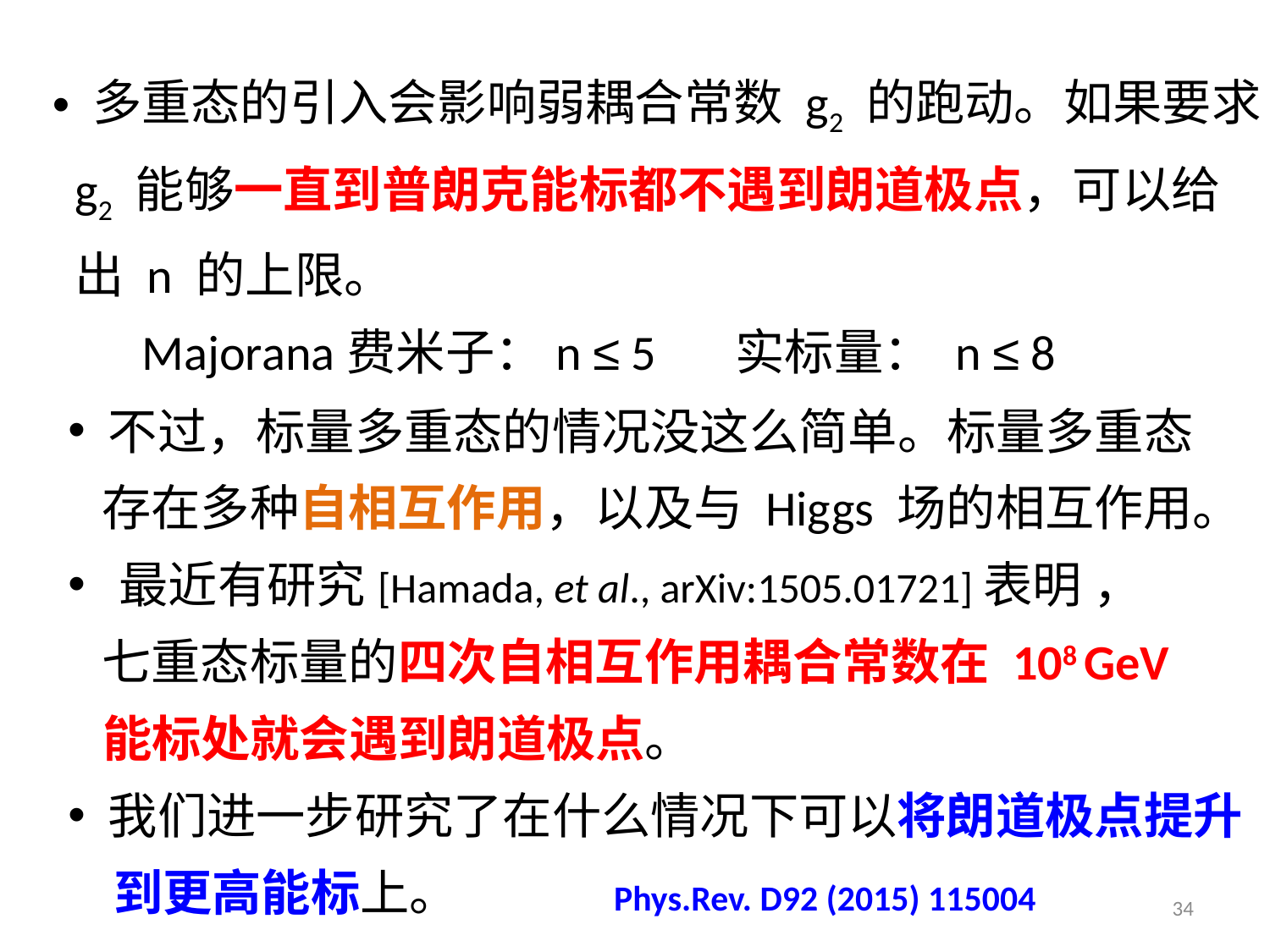

多重态的引入会影响弱耦合常数 g2 的跑动。如果要求
  g2 能够一直到普朗克能标都不遇到朗道极点，可以给
 出 n 的上限。
        Majorana费米子：n ≤ 5      实标量： n ≤ 8
 不过，标量多重态的情况没这么简单。标量多重态
  存在多种自相互作用，以及与 Higgs 场的相互作用。
  最近有研究[Hamada, et al., arXiv:1505.01721]表明 ，
  七重态标量的四次自相互作用耦合常数在 108 GeV
  能标处就会遇到朗道极点。
 我们进一步研究了在什么情况下可以将朗道极点提升
   到更高能标上。             Phys.Rev. D92 (2015) 115004
34